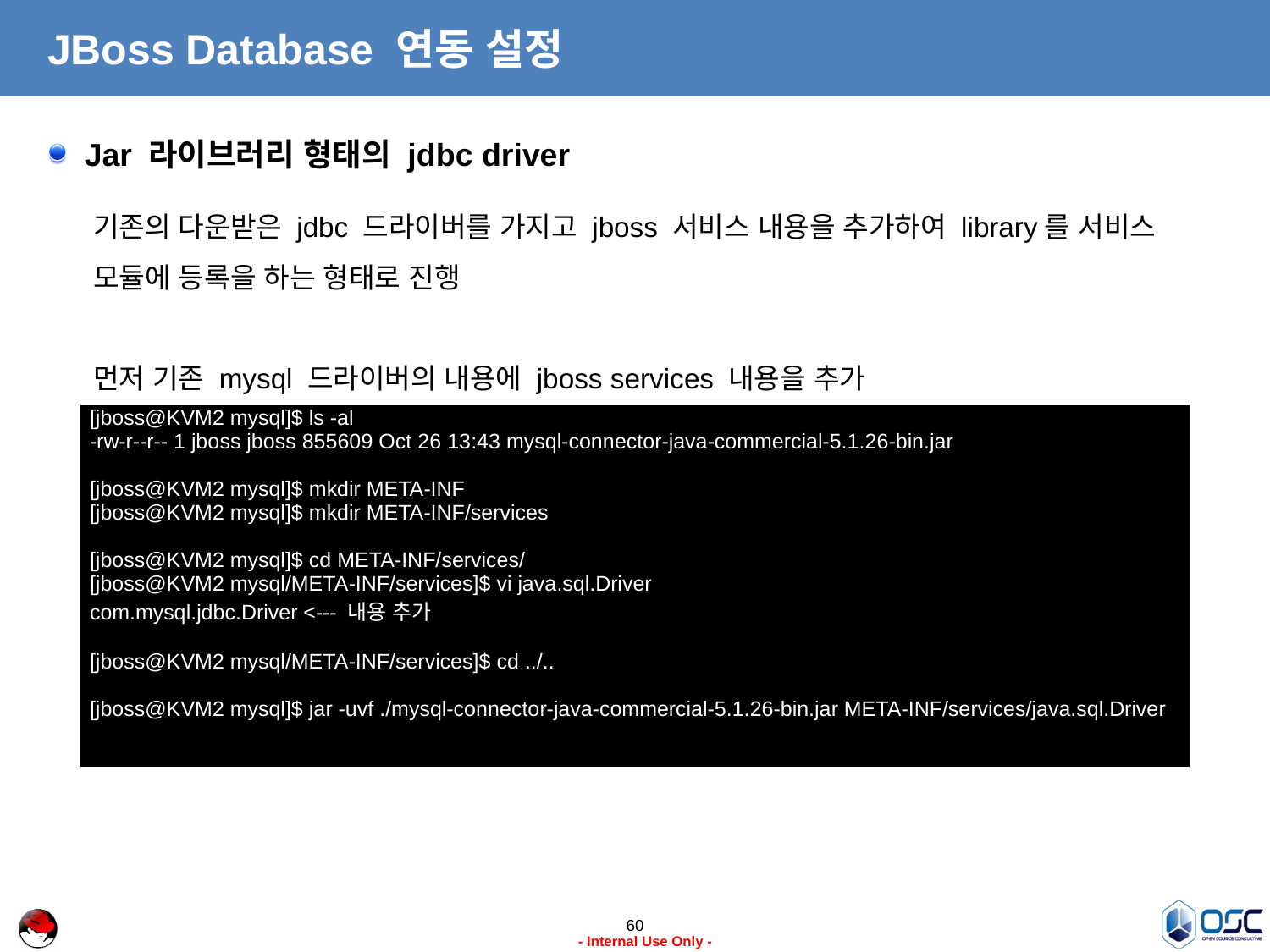

# JBoss Database 연동 설정
Jar 라이브러리 형태의 jdbc driver
기존의 다운받은 jdbc 드라이버를 가지고 jboss 서비스 내용을 추가하여 library를 서비스 모듈에 등록을 하는 형태로 진행

먼저 기존 mysql 드라이버의 내용에 jboss services 내용을 추가
| [jboss@KVM2 mysql]$ ls -al -rw-r--r-- 1 jboss jboss 855609 Oct 26 13:43 mysql-connector-java-commercial-5.1.26-bin.jar [jboss@KVM2 mysql]$ mkdir META-INF [jboss@KVM2 mysql]$ mkdir META-INF/services [jboss@KVM2 mysql]$ cd META-INF/services/ [jboss@KVM2 mysql/META-INF/services]$ vi java.sql.Driver com.mysql.jdbc.Driver <--- 내용 추가 [jboss@KVM2 mysql/META-INF/services]$ cd ../.. [jboss@KVM2 mysql]$ jar -uvf ./mysql-connector-java-commercial-5.1.26-bin.jar META-INF/services/java.sql.Driver |
| --- |